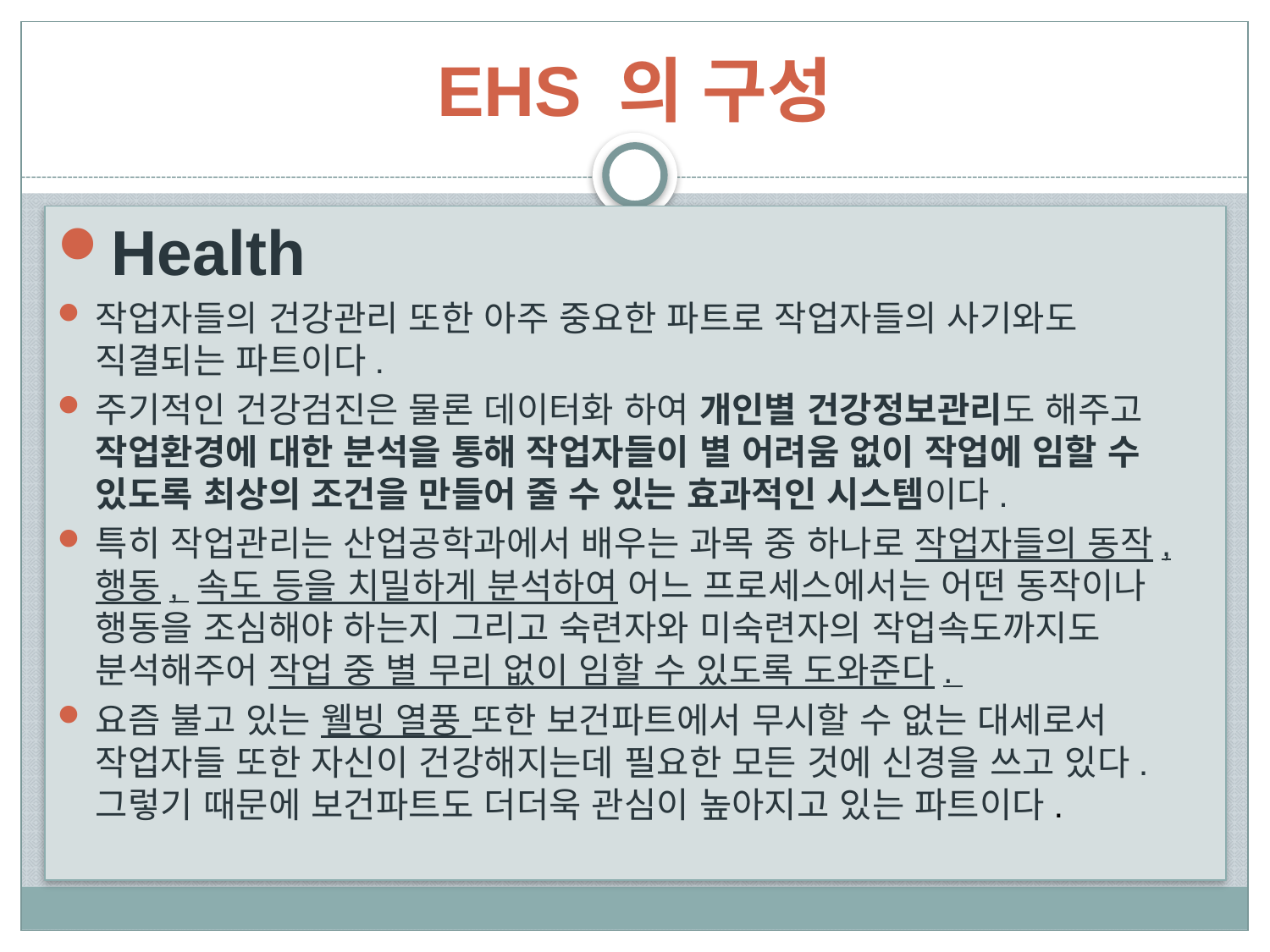

# EHS 의 구성
Health
작업자들의 건강관리 또한 아주 중요한 파트로 작업자들의 사기와도 직결되는 파트이다.
주기적인 건강검진은 물론 데이터화 하여 개인별 건강정보관리도 해주고 작업환경에 대한 분석을 통해 작업자들이 별 어려움 없이 작업에 임할 수 있도록 최상의 조건을 만들어 줄 수 있는 효과적인 시스템이다.
특히 작업관리는 산업공학과에서 배우는 과목 중 하나로 작업자들의 동작, 행동, 속도 등을 치밀하게 분석하여 어느 프로세스에서는 어떤 동작이나 행동을 조심해야 하는지 그리고 숙련자와 미숙련자의 작업속도까지도 분석해주어 작업 중 별 무리 없이 임할 수 있도록 도와준다.
요즘 불고 있는 웰빙 열풍 또한 보건파트에서 무시할 수 없는 대세로서 작업자들 또한 자신이 건강해지는데 필요한 모든 것에 신경을 쓰고 있다. 그렇기 때문에 보건파트도 더더욱 관심이 높아지고 있는 파트이다.